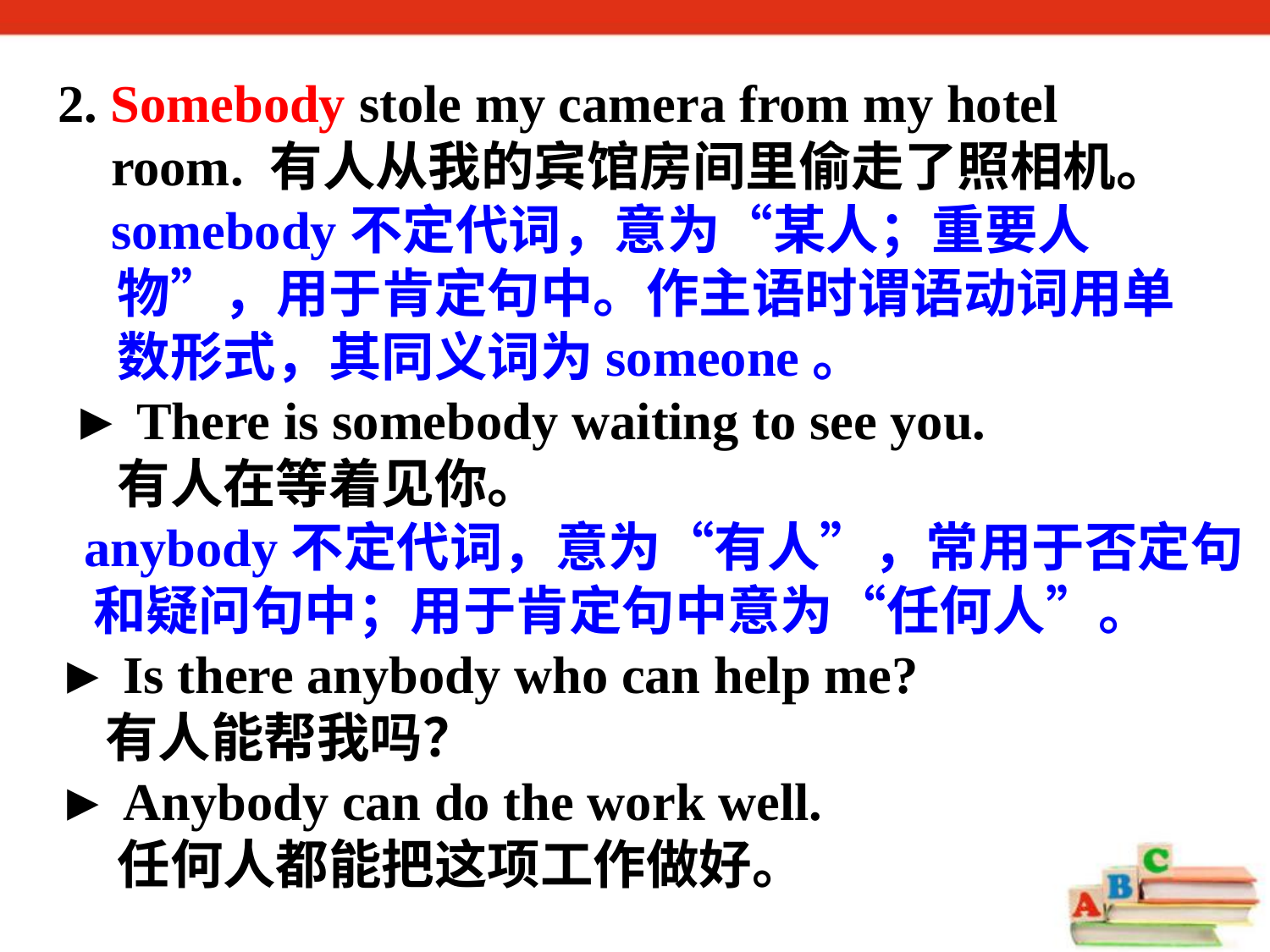

2. Somebody stole my camera from my hotel
     room. 有人从我的宾馆房间里偷走了照相机。
     somebody不定代词，意为“某人；重要人
     物”，用于肯定句中。作主语时谓语动词用单
     数形式，其同义词为someone。
  ► There is somebody waiting to see you.
     有人在等着见你。
   anybody不定代词，意为“有人”，常用于否定句
   和疑问句中；用于肯定句中意为“任何人”。
 ► Is there anybody who can help me?
    有人能帮我吗？
 ► Anybody can do the work well.
     任何人都能把这项工作做好。